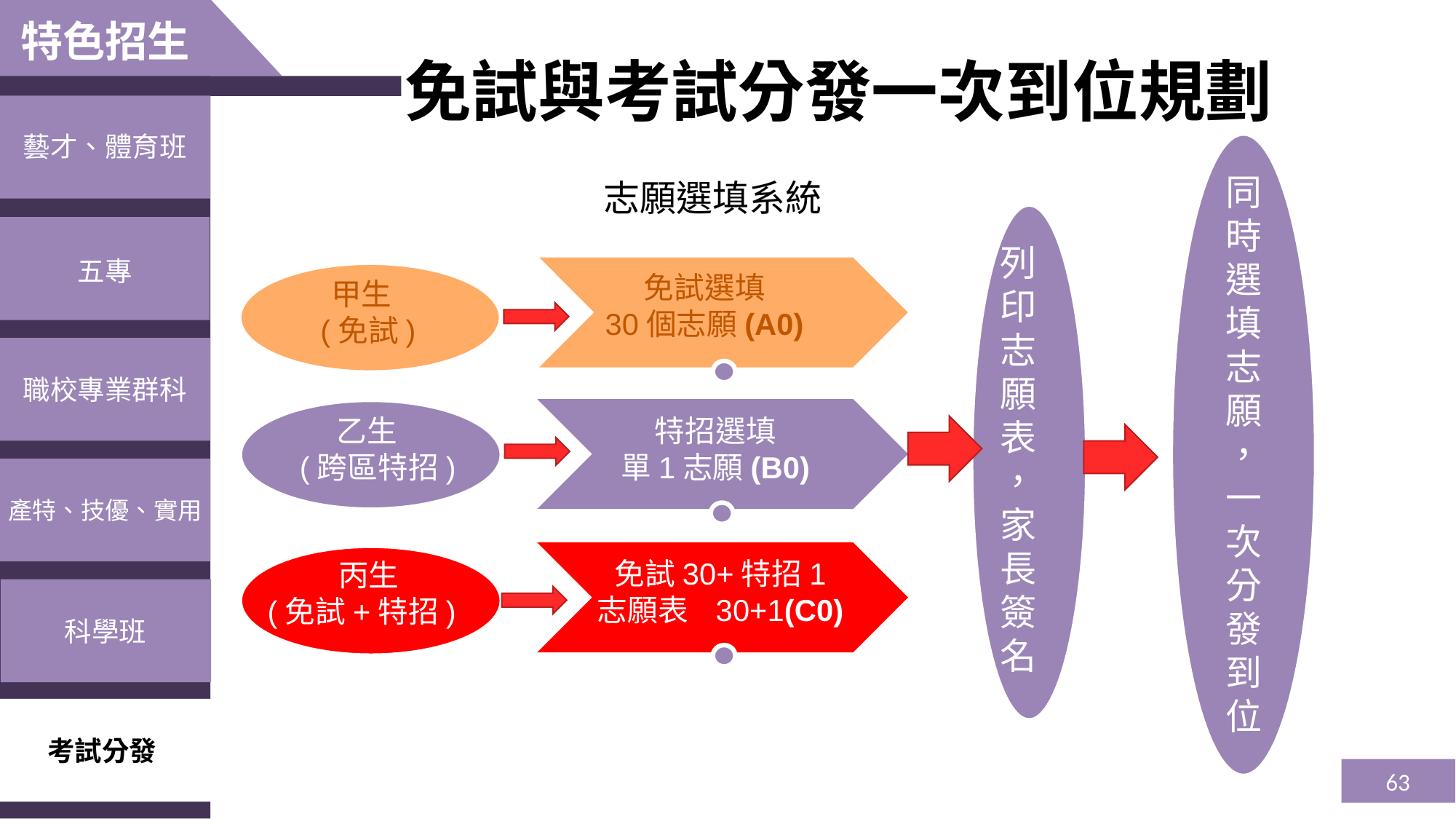

特色招生

免試與考試分發一次到位規劃

藝才、體育班
同時選填志願
，一次分發到位
列印志願表
，家長簽名
免試選填
30個志願(A0)
甲生
(免試)
乙生
   (跨區特招)
特招選填
單1志願(B0)
免試30+特招1
志願表   30+1(C0)

 丙生
(免試+特招)
志願選填系統

五專

職校專業群科

產特、技優、實用

科學班

考試分發

63